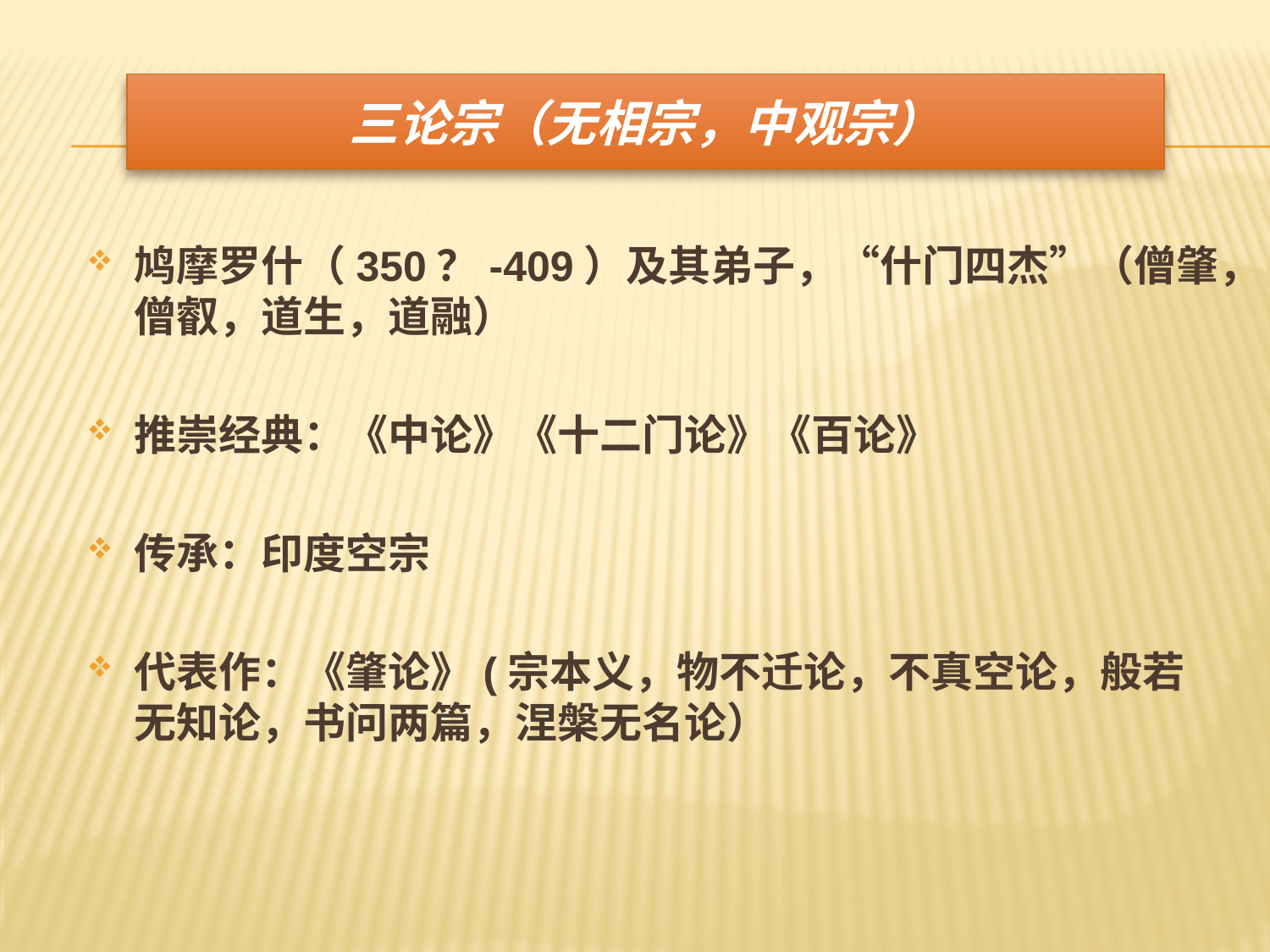

# 三论宗（无相宗，中观宗）
鸠摩罗什（350？-409）及其弟子，“什门四杰”（僧肇，僧叡，道生，道融）

推崇经典：《中论》《十二门论》《百论》

传承：印度空宗

代表作：《肇论》(宗本义，物不迁论，不真空论，般若无知论，书问两篇，涅槃无名论）